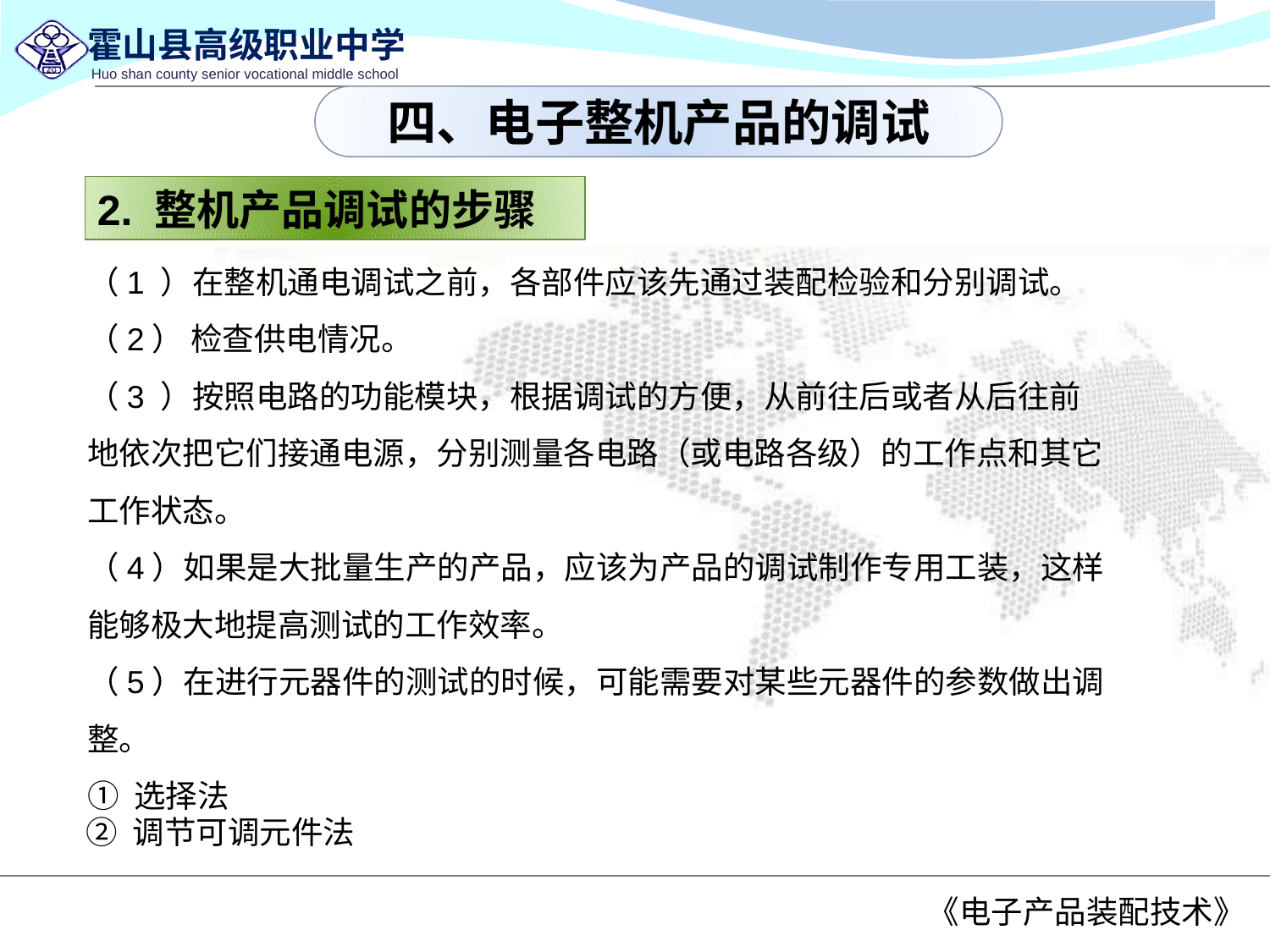

四、电子整机产品的调试
2. 整机产品调试的步骤
（1 ）在整机通电调试之前，各部件应该先通过装配检验和分别调试。
（2） 检查供电情况。
（3 ）按照电路的功能模块，根据调试的方便，从前往后或者从后往前地依次把它们接通电源，分别测量各电路（或电路各级）的工作点和其它工作状态。
（4）如果是大批量生产的产品，应该为产品的调试制作专用工装，这样能够极大地提高测试的工作效率。
（5）在进行元器件的测试的时候，可能需要对某些元器件的参数做出调整。
① 选择法

② 调节可调元件法